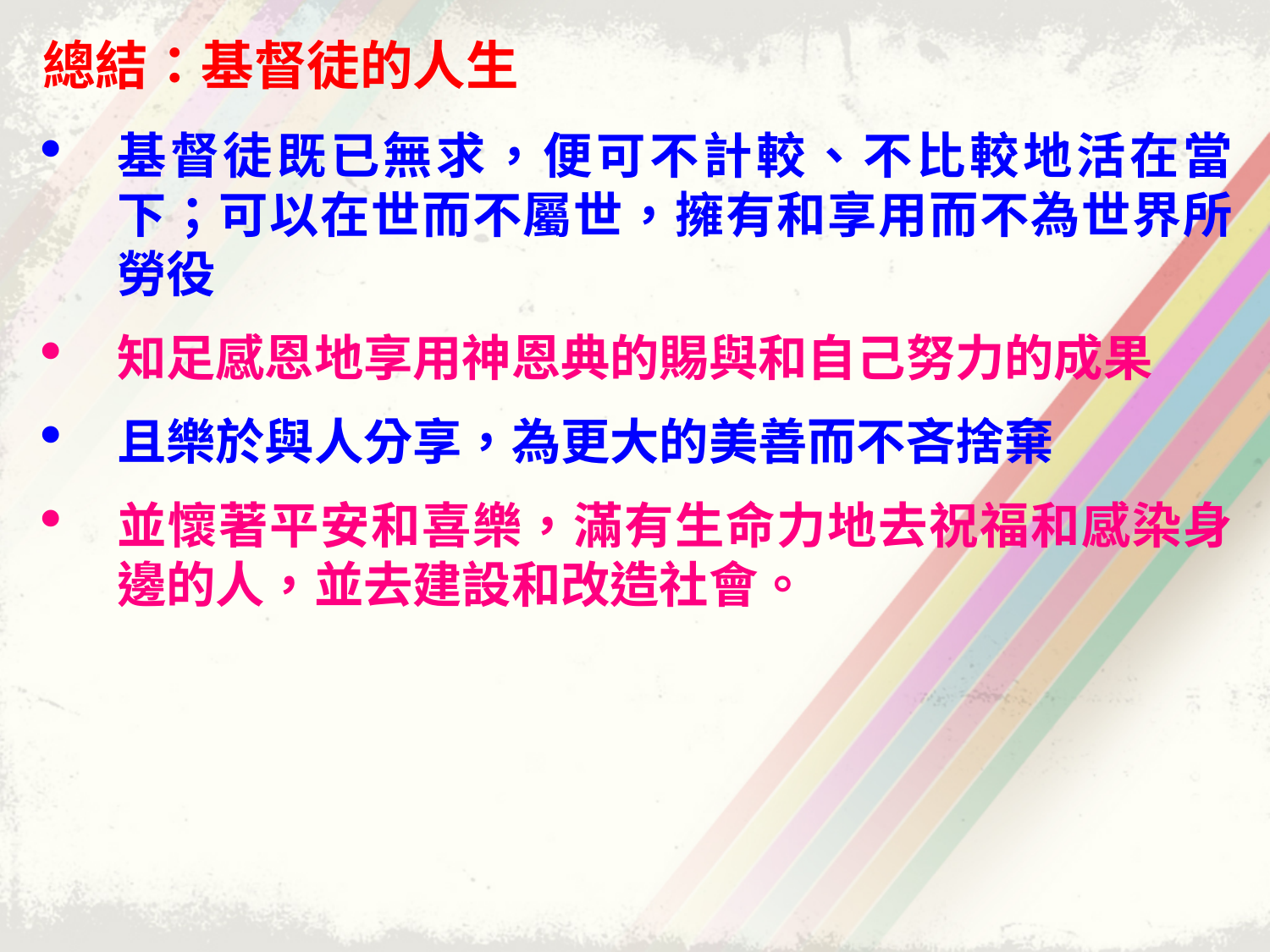

總結：基督徒的人生
基督徒既已無求，便可不計較、不比較地活在當下；可以在世而不屬世，擁有和享用而不為世界所勞役
知足感恩地享用神恩典的賜與和自己努力的成果
且樂於與人分享，為更大的美善而不吝捨棄
並懷著平安和喜樂，滿有生命力地去祝福和感染身邊的人，並去建設和改造社會。